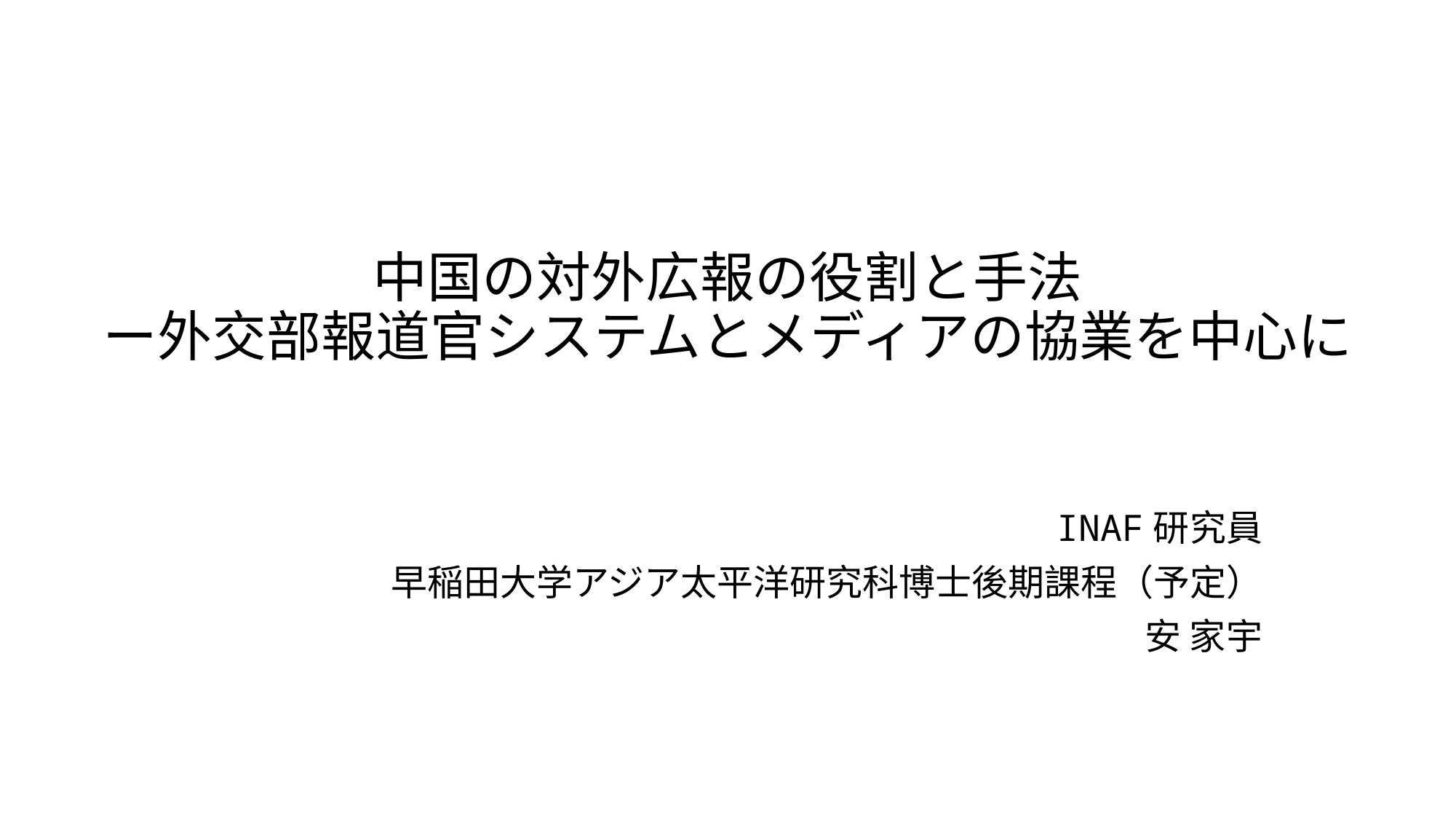

# 中国の対外広報の役割と手法 ー外交部報道官システムとメディアの協業を中心に
INAF研究員
早稲田大学アジア太平洋研究科博士後期課程（予定）
安 家宇